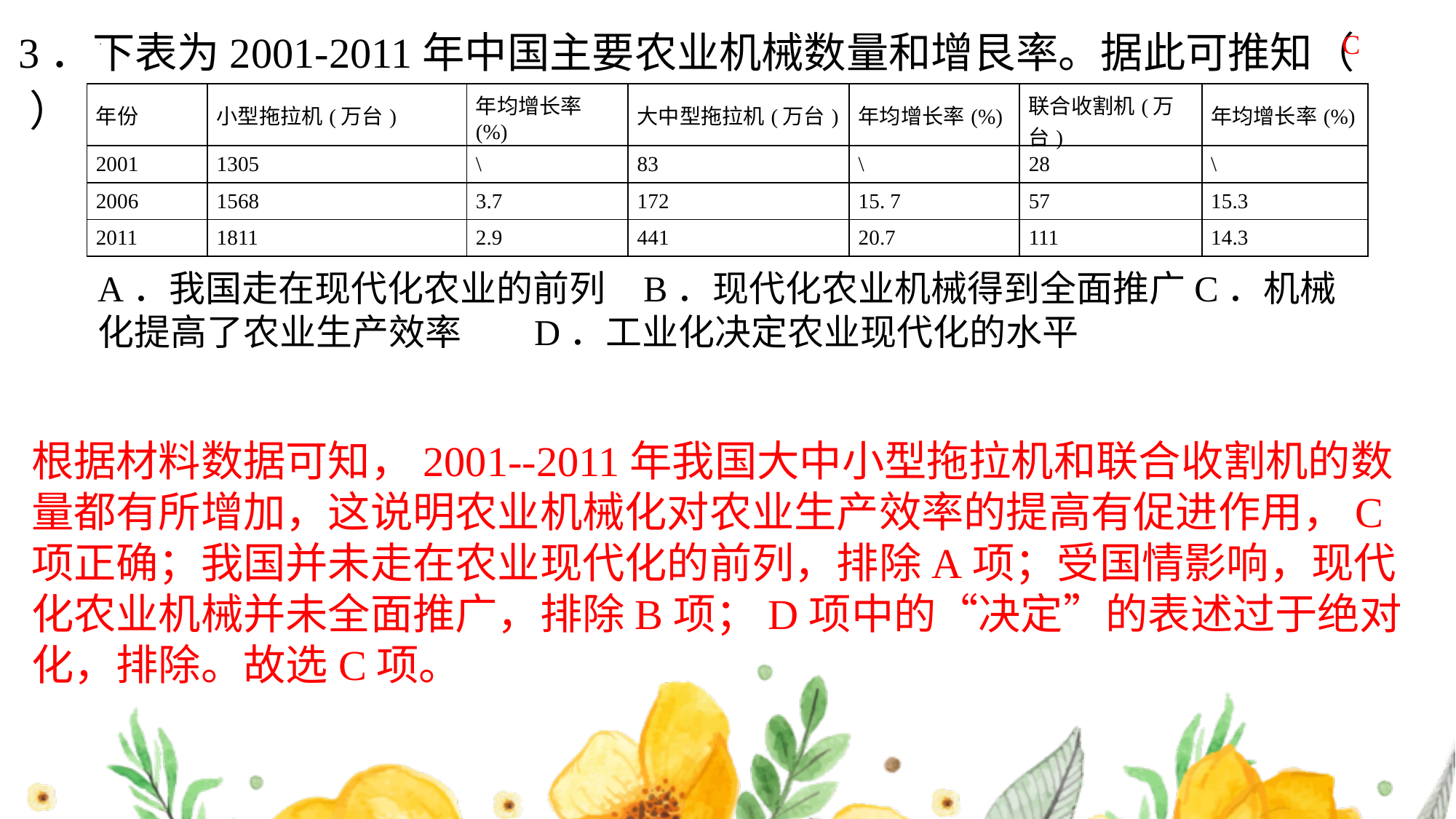

3．下表为2001-2011年中国主要农业机械数量和增艮率。据此可推知（     ）
C
| 年份 | 小型拖拉机(万台) | 年均增长率(%) | 大中型拖拉机(万台) | 年均增长率(%) | 联合收割机(万台) | 年均增长率(%) |
| --- | --- | --- | --- | --- | --- | --- |
| 2001 | 1305 | \ | 83 | \ | 28 | \ |
| 2006 | 1568 | 3.7 | 172 | 15. 7 | 57 | 15.3 |
| 2011 | 1811 | 2.9 | 441 | 20.7 | 111 | 14.3 |
A．我国走在现代化农业的前列	B．现代化农业机械得到全面推广C．机械化提高了农业生产效率	D．工业化决定农业现代化的水平

根据材料数据可知，2001--2011年我国大中小型拖拉机和联合收割机的数量都有所增加，这说明农业机械化对农业生产效率的提高有促进作用，C项正确；我国并未走在农业现代化的前列，排除A项；受国情影响，现代化农业机械并未全面推广，排除B项；D项中的“决定”的表述过于绝对化，排除。故选C项。